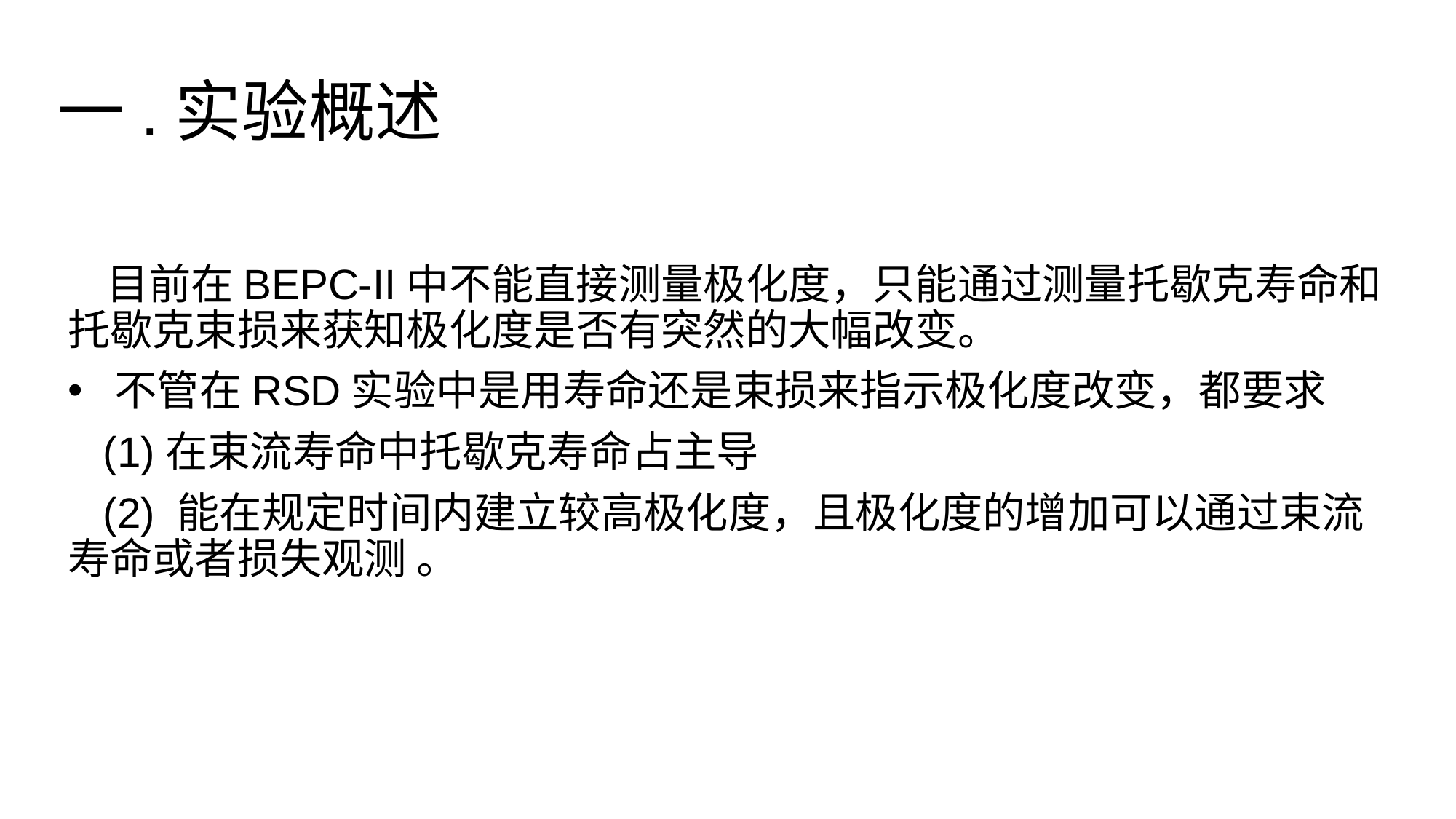

# 一.实验概述
   目前在BEPC-II中不能直接测量极化度，只能通过测量托歇克寿命和托歇克束损来获知极化度是否有突然的大幅改变。
 不管在RSD实验中是用寿命还是束损来指示极化度改变，都要求
   (1)在束流寿命中托歇克寿命占主导
   (2) 能在规定时间内建立较高极化度，且极化度的增加可以通过束流寿命或者损失观测 。